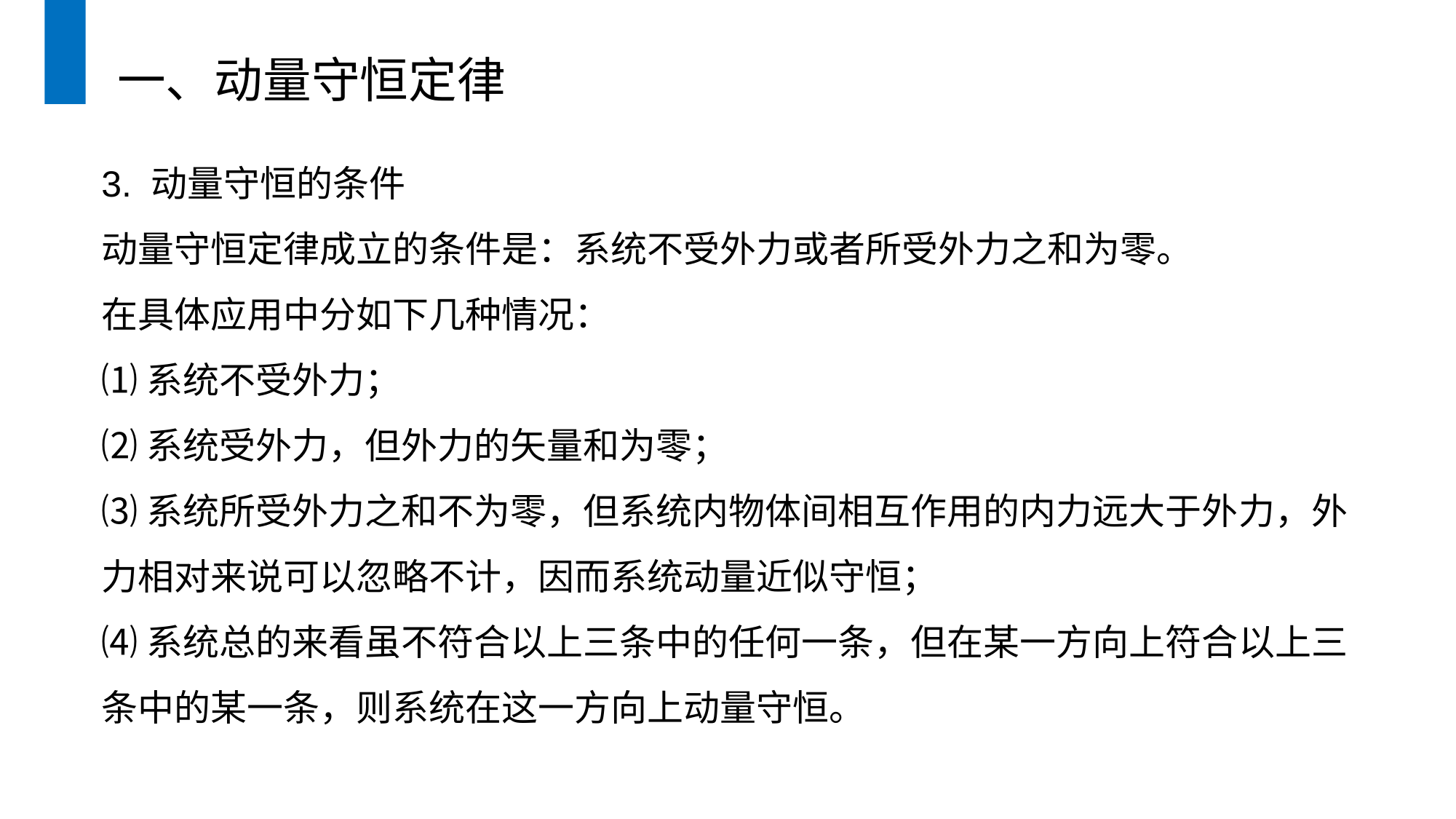

一、动量守恒定律
3. 动量守恒的条件
动量守恒定律成立的条件是：系统不受外力或者所受外力之和为零。
在具体应用中分如下几种情况：
⑴系统不受外力；
⑵系统受外力，但外力的矢量和为零；
⑶系统所受外力之和不为零，但系统内物体间相互作用的内力远大于外力，外力相对来说可以忽略不计，因而系统动量近似守恒；
⑷系统总的来看虽不符合以上三条中的任何一条，但在某一方向上符合以上三条中的某一条，则系统在这一方向上动量守恒。